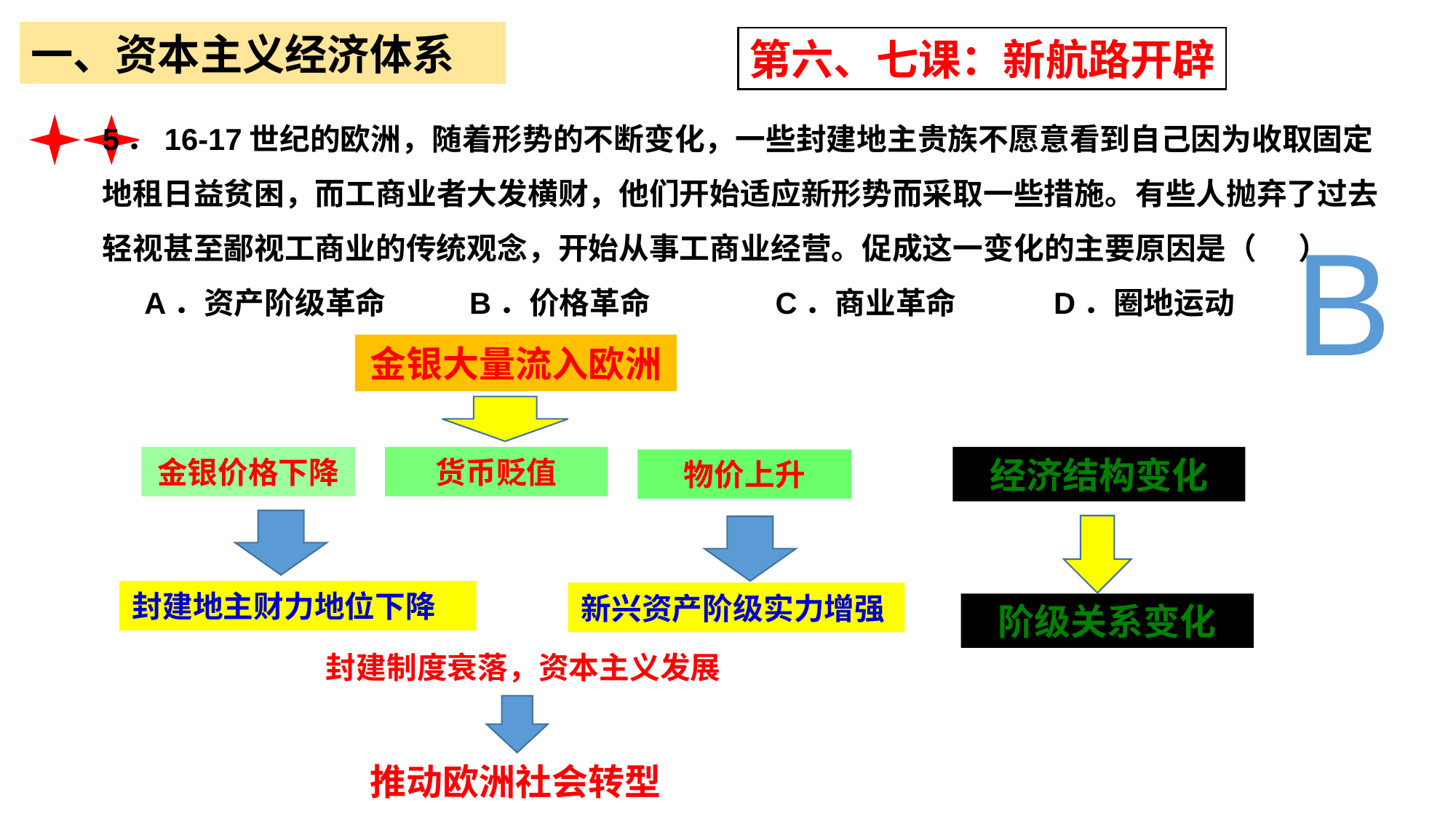

一、资本主义经济体系
第六、七课：新航路开辟
5．16-17世纪的欧洲，随着形势的不断变化，一些封建地主贵族不愿意看到自己因为收取固定地租日益贫困，而工商业者大发横财，他们开始适应新形势而采取一些措施。有些人抛弃了过去轻视甚至鄙视工商业的传统观念，开始从事工商业经营。促成这一变化的主要原因是（      ）
     A．资产阶级革命           B．价格革命                 C．商业革命             D．圈地运动

B
金银大量流入欧洲

金银价格下降
货币贬值
经济结构变化
物价上升

封建地主财力地位下降
新兴资产阶级实力增强
阶级关系变化
封建制度衰落，资本主义发展

推动欧洲社会转型